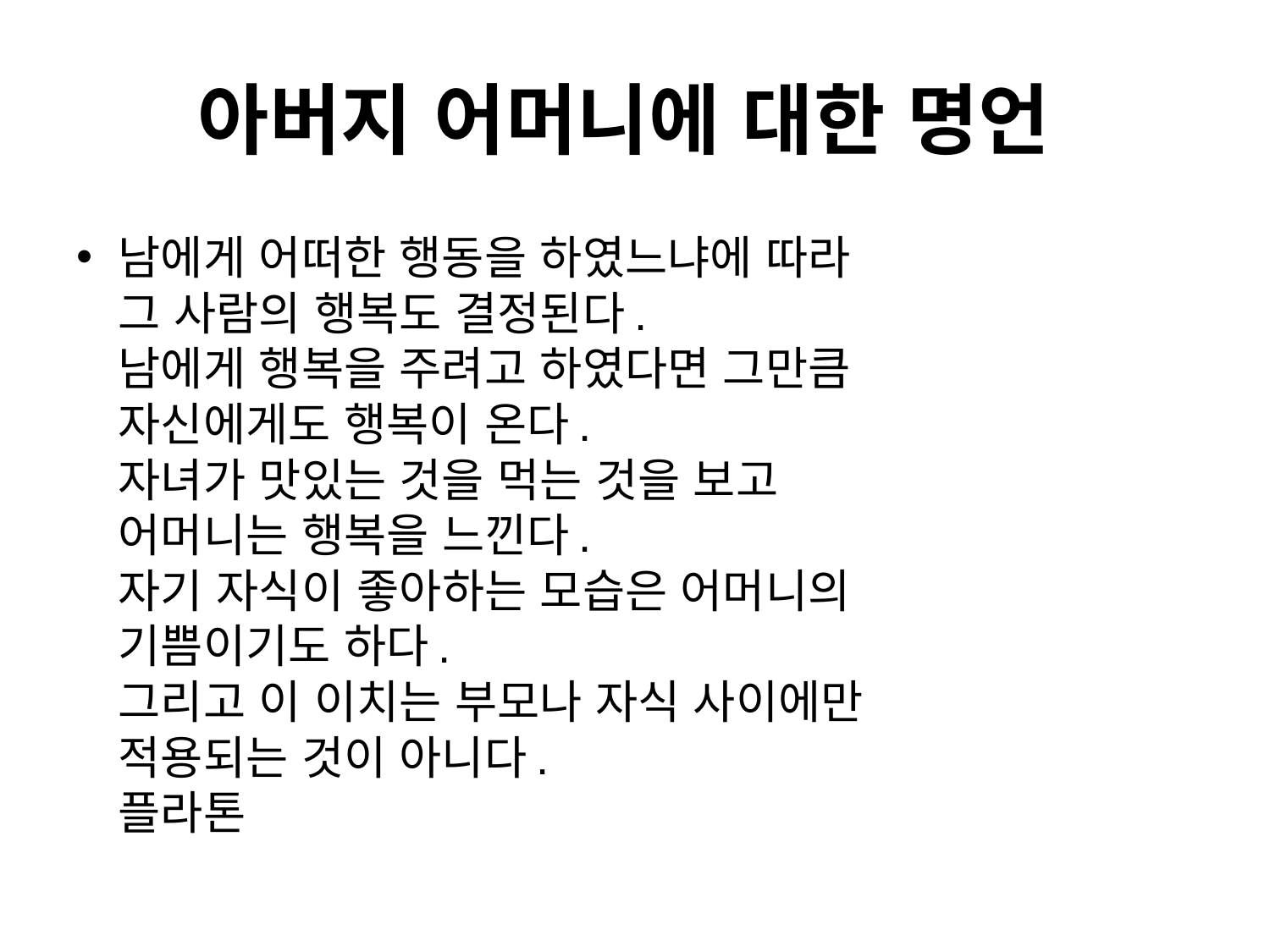

# 아버지 어머니에 대한 명언
남에게 어떠한 행동을 하였느냐에 따라
그 사람의 행복도 결정된다.
남에게 행복을 주려고 하였다면 그만큼
자신에게도 행복이 온다.
자녀가 맛있는 것을 먹는 것을 보고
어머니는 행복을 느낀다.
자기 자식이 좋아하는 모습은 어머니의
기쁨이기도 하다.
그리고 이 이치는 부모나 자식 사이에만
적용되는 것이 아니다.
플라톤